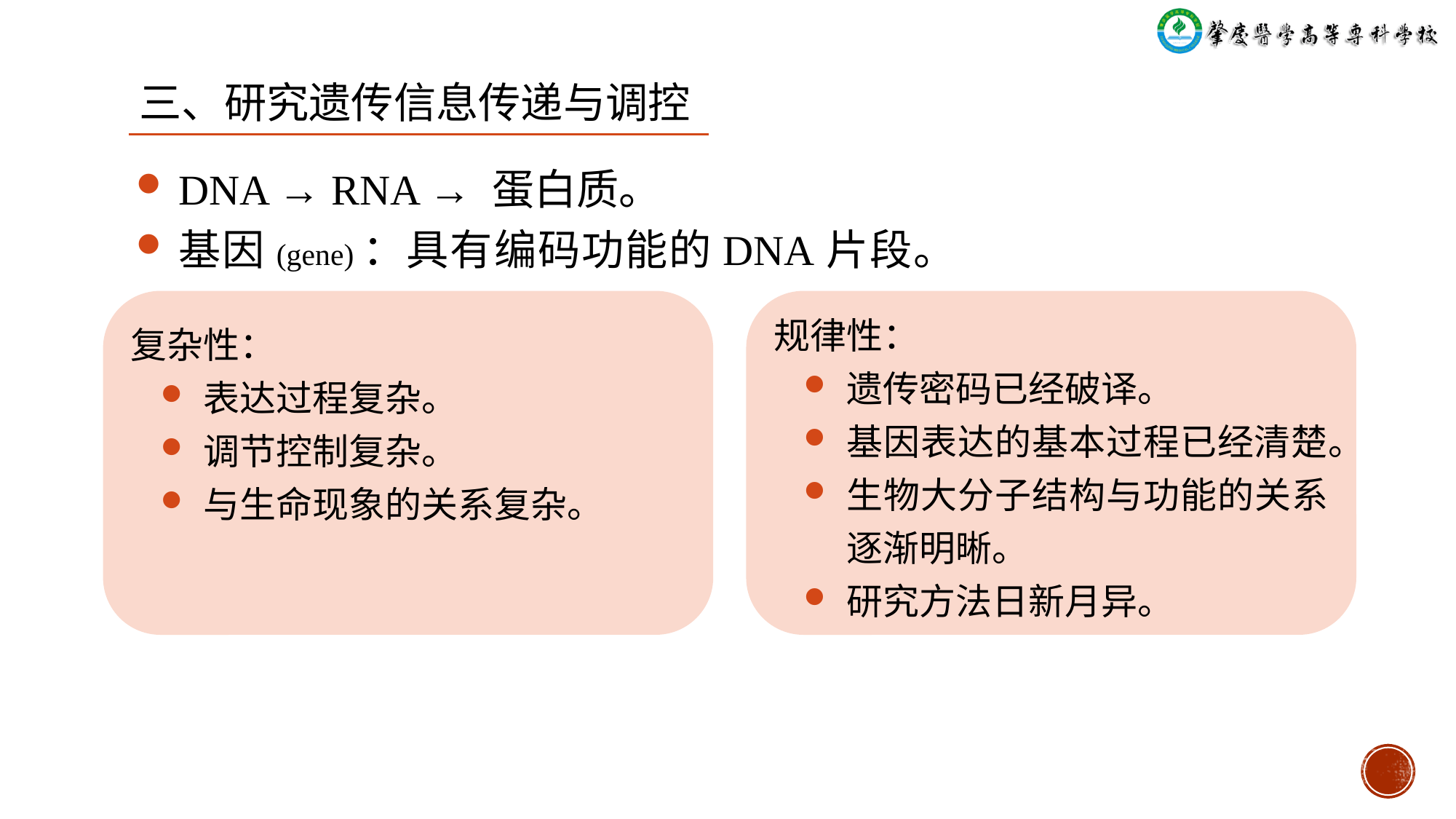

三、研究遗传信息传递与调控
DNA → RNA → 蛋白质。
基因(gene)：具有编码功能的DNA片段。
复杂性：
表达过程复杂。
调节控制复杂。
与生命现象的关系复杂。
规律性：
遗传密码已经破译。
基因表达的基本过程已经清楚。
生物大分子结构与功能的关系逐渐明晰。
研究方法日新月异。